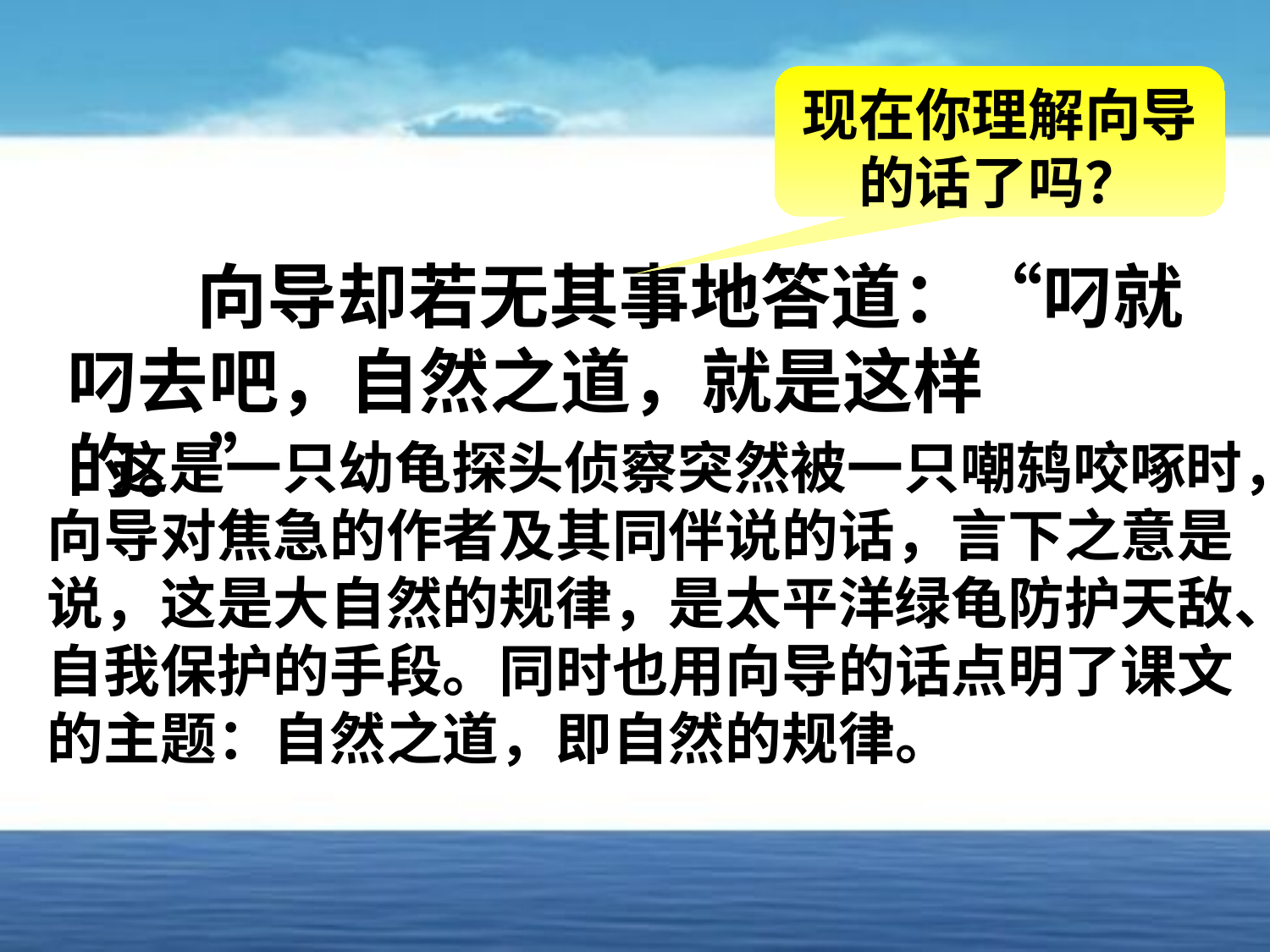

#
现在你理解向导的话了吗？
       向导却若无其事地答道：“叼就叼去吧，自然之道，就是这样的。”
    这是一只幼龟探头侦察突然被一只嘲鸫咬啄时，向导对焦急的作者及其同伴说的话，言下之意是说，这是大自然的规律，是太平洋绿龟防护天敌、自我保护的手段。同时也用向导的话点明了课文的主题：自然之道，即自然的规律。